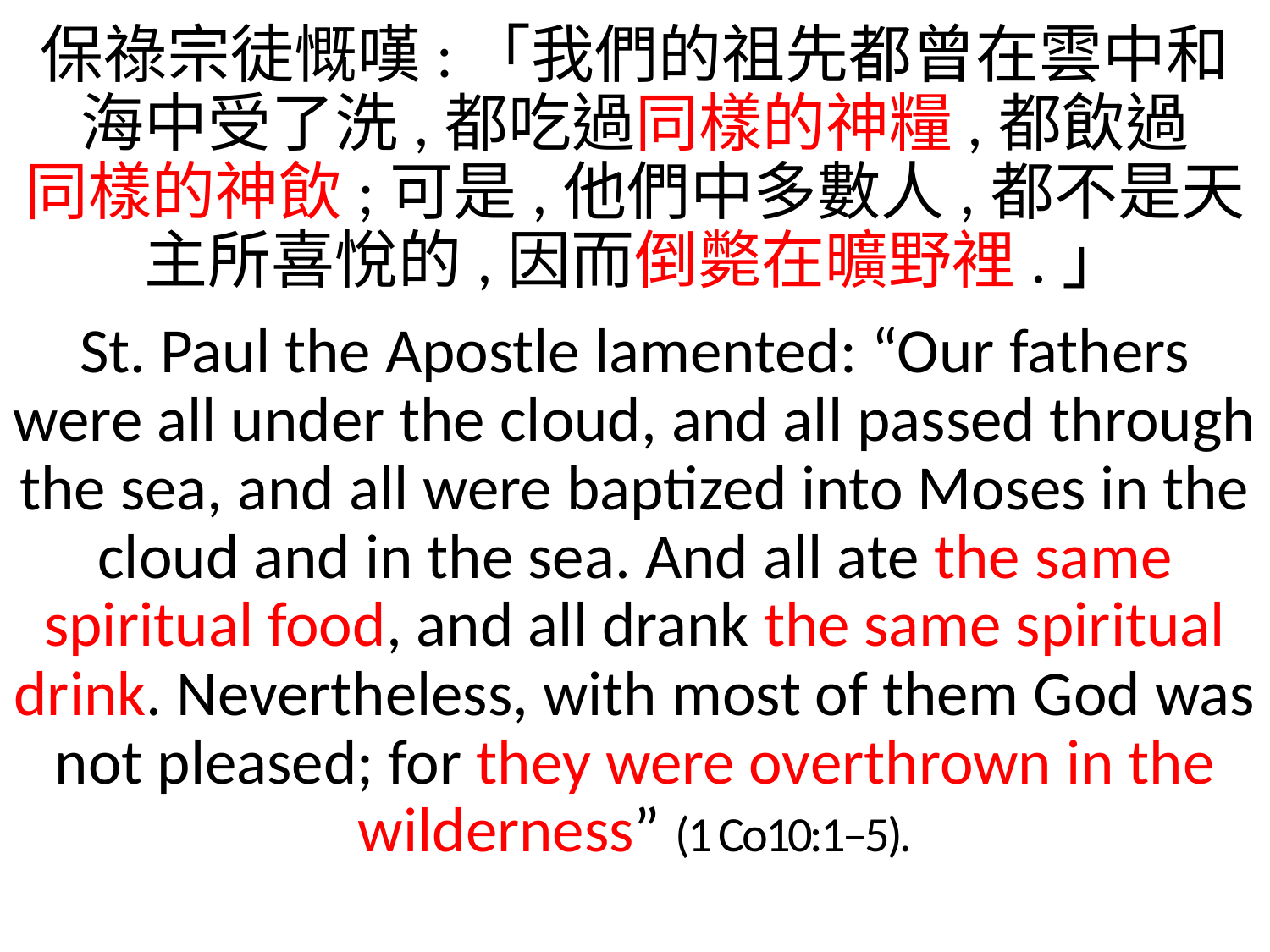

保祿宗徒慨嘆:「我們的祖先都曾在雲中和海中受了洗,都吃過同樣的神糧,都飲過
同樣的神飲;可是,他們中多數人,都不是天主所喜悅的,因而倒斃在曠野裡.」
St. Paul the Apostle lamented: “Our fathers were all under the cloud, and all passed through the sea, and all were baptized into Moses in the cloud and in the sea. And all ate the same spiritual food, and all drank the same spiritual drink. Nevertheless, with most of them God was not pleased; for they were overthrown in the wilderness” (1 Co10:1–5).